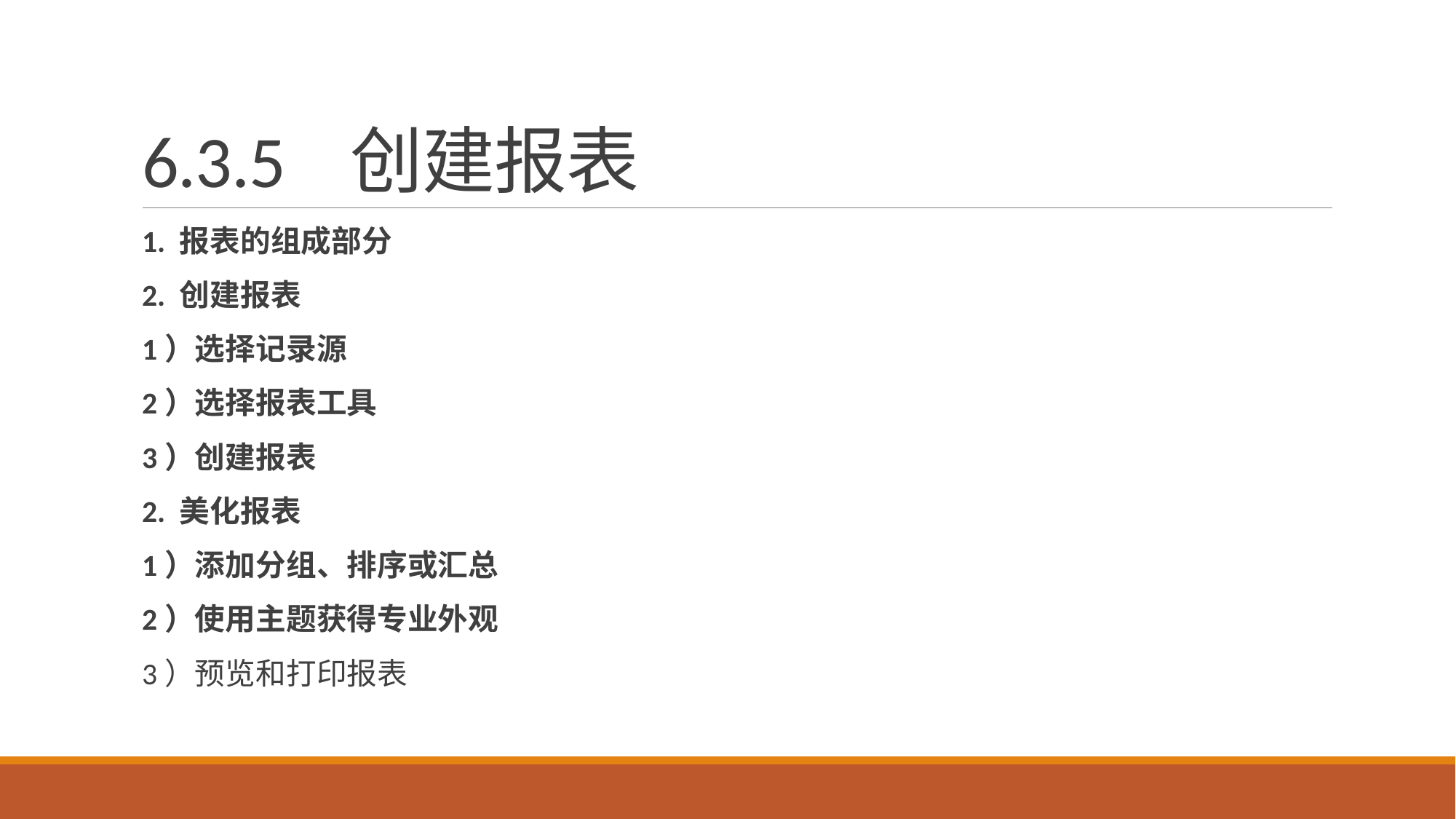

# 6.3.5   创建报表
1. 报表的组成部分
2. 创建报表
1）选择记录源
2）选择报表工具
3）创建报表
2. 美化报表
1）添加分组、排序或汇总
2）使用主题获得专业外观
3）预览和打印报表